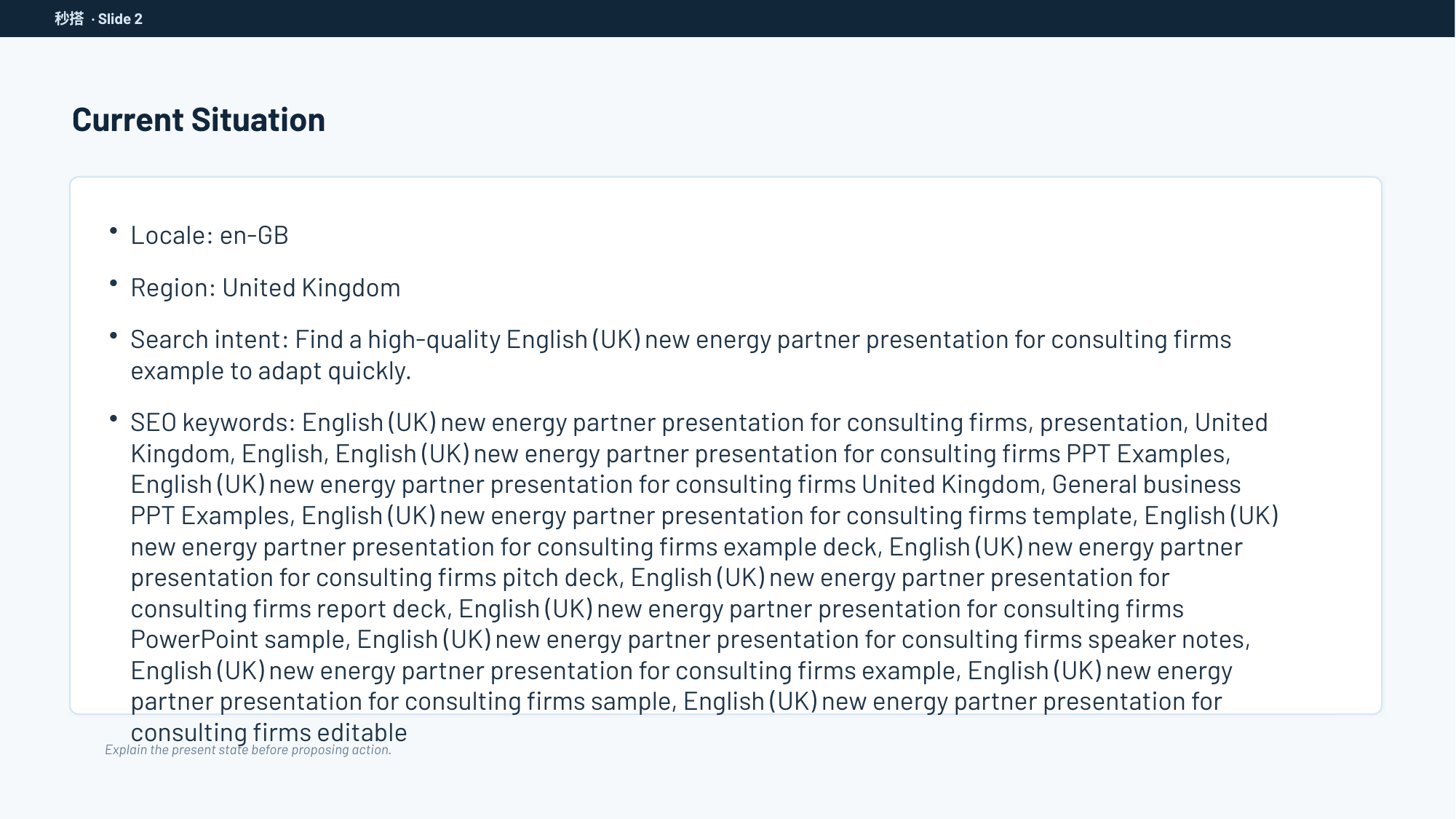

秒搭 · Slide 2
Current Situation

Locale: en-GB
Region: United Kingdom
Search intent: Find a high-quality English (UK) new energy partner presentation for consulting firms example to adapt quickly.
SEO keywords: English (UK) new energy partner presentation for consulting firms, presentation, United Kingdom, English, English (UK) new energy partner presentation for consulting firms PPT Examples, English (UK) new energy partner presentation for consulting firms United Kingdom, General business PPT Examples, English (UK) new energy partner presentation for consulting firms template, English (UK) new energy partner presentation for consulting firms example deck, English (UK) new energy partner presentation for consulting firms pitch deck, English (UK) new energy partner presentation for consulting firms report deck, English (UK) new energy partner presentation for consulting firms PowerPoint sample, English (UK) new energy partner presentation for consulting firms speaker notes, English (UK) new energy partner presentation for consulting firms example, English (UK) new energy partner presentation for consulting firms sample, English (UK) new energy partner presentation for consulting firms editable
Explain the present state before proposing action.